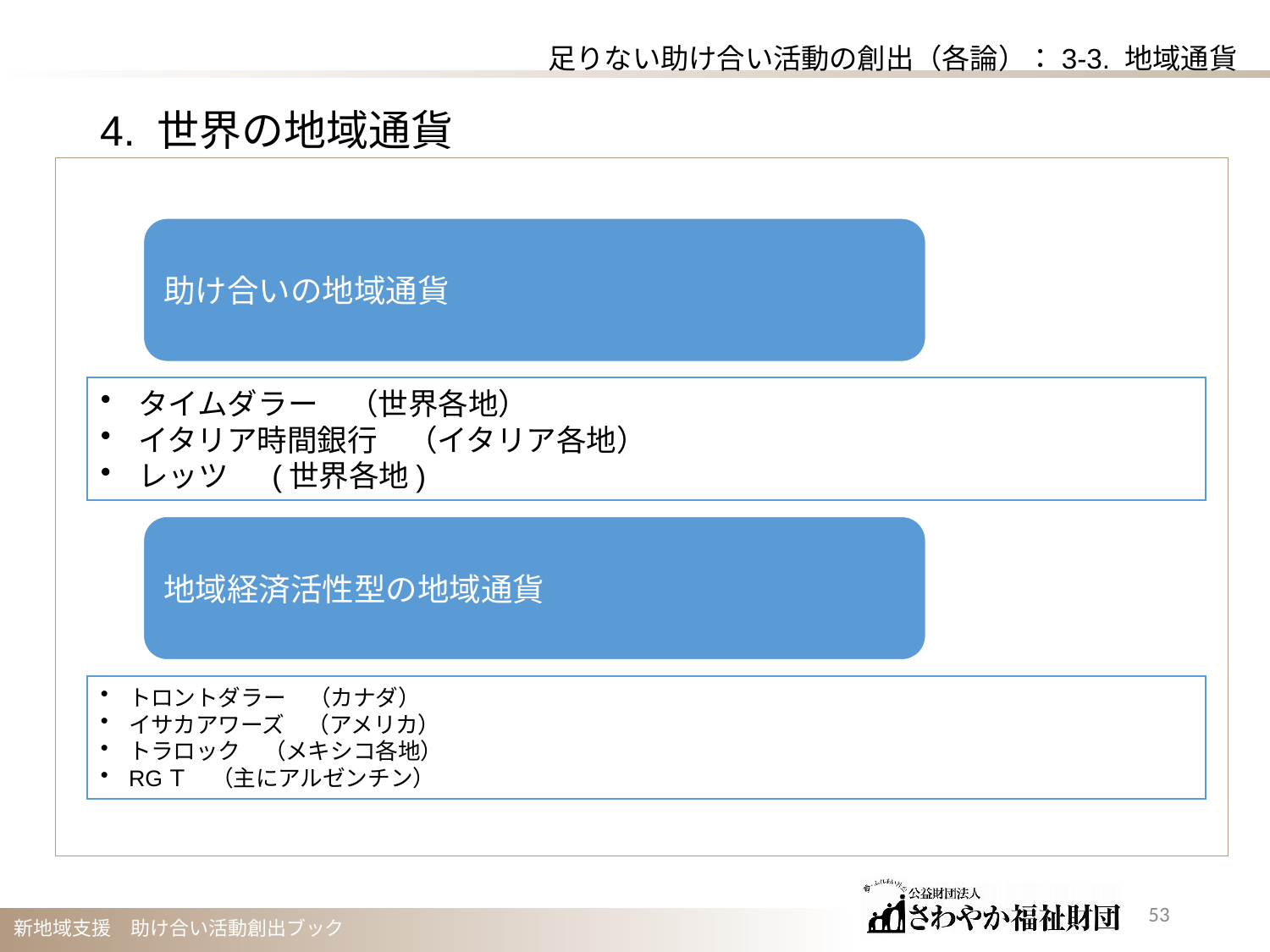

足りない助け合い活動の創出（各論）：3-3. 地域通貨
4. 世界の地域通貨

助け合いの地域通貨
地域経済活性型の地域通貨
タイムダラー　（世界各地）
イタリア時間銀行　（イタリア各地）
レッツ　 (世界各地)
トロントダラー　（カナダ）
トラロック　（メキシコ各地）
イサカアワーズ　（アメリカ）
RGＴ　（主にアルゼンチン）
53